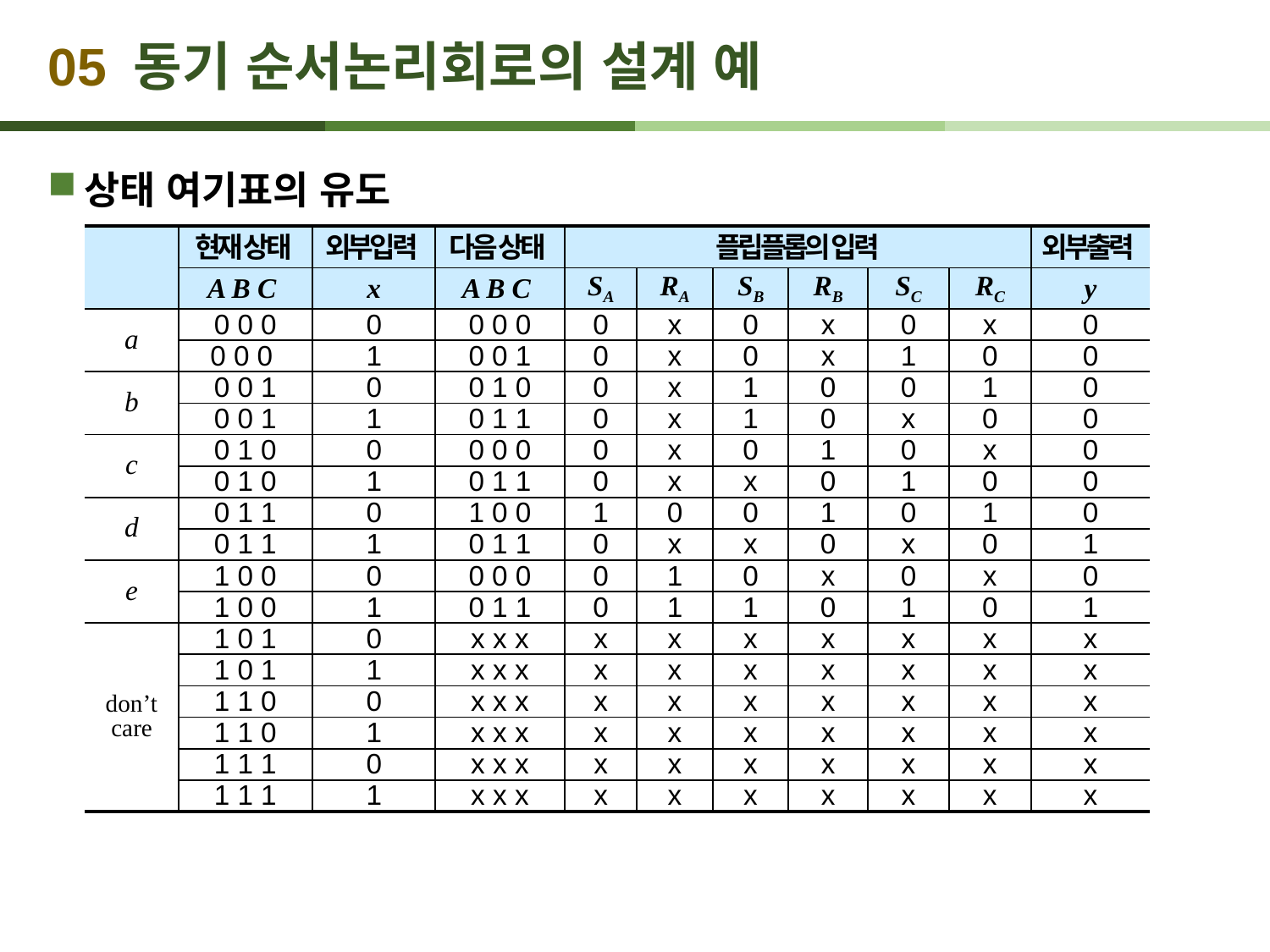

# 05 동기 순서논리회로의 설계 예
상태 여기표의 유도
|  | 현재 상태 | 외부입력 | 다음 상태 | 플립플롭의 입력 |  |  |  |  |  | 외부출력 |
| --- | --- | --- | --- | --- | --- | --- | --- | --- | --- | --- |
|  | A B C | x | A B C | SA | RA | SB | RB | SC | RC | y |
| a | 0 0 0 | 0 | 0 0 0 | 0 | x | 0 | x | 0 | x | 0 |
|  | 0 0 0 | 1 | 0 0 1 | 0 | x | 0 | x | 1 | 0 | 0 |
| b | 0 0 1 | 0 | 0 1 0 | 0 | x | 1 | 0 | 0 | 1 | 0 |
|  | 0 0 1 | 1 | 0 1 1 | 0 | x | 1 | 0 | x | 0 | 0 |
| c | 0 1 0 | 0 | 0 0 0 | 0 | x | 0 | 1 | 0 | x | 0 |
|  | 0 1 0 | 1 | 0 1 1 | 0 | x | x | 0 | 1 | 0 | 0 |
| d | 0 1 1 | 0 | 1 0 0 | 1 | 0 | 0 | 1 | 0 | 1 | 0 |
|  | 0 1 1 | 1 | 0 1 1 | 0 | x | x | 0 | x | 0 | 1 |
| e | 1 0 0 | 0 | 0 0 0 | 0 | 1 | 0 | x | 0 | x | 0 |
|  | 1 0 0 | 1 | 0 1 1 | 0 | 1 | 1 | 0 | 1 | 0 | 1 |
| don’t care | 1 0 1 | 0 | x x x | x | x | x | x | x | x | x |
|  | 1 0 1 | 1 | x x x | x | x | x | x | x | x | x |
|  | 1 1 0 | 0 | x x x | x | x | x | x | x | x | x |
|  | 1 1 0 | 1 | x x x | x | x | x | x | x | x | x |
|  | 1 1 1 | 0 | x x x | x | x | x | x | x | x | x |
|  | 1 1 1 | 1 | x x x | x | x | x | x | x | x | x |